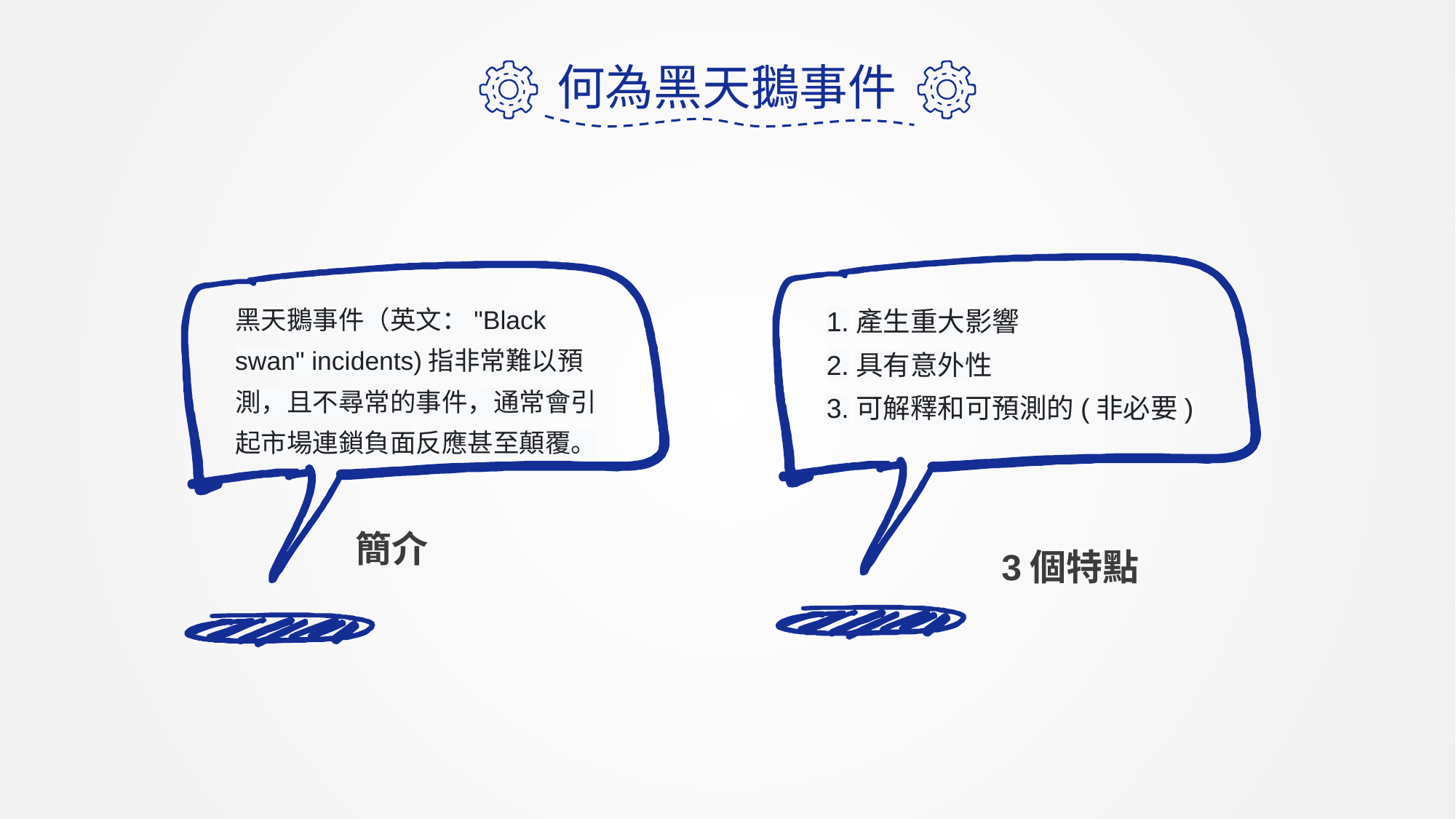

何為黑天鵝事件

黑天鵝事件（英文："Black swan" incidents)指非常難以預測，且不尋常的事件，通常會引起市場連鎖負面反應甚至顛覆。

1.產生重大影響
2.具有意外性
3.可解釋和可預測的(非必要)

簡介
3個特點